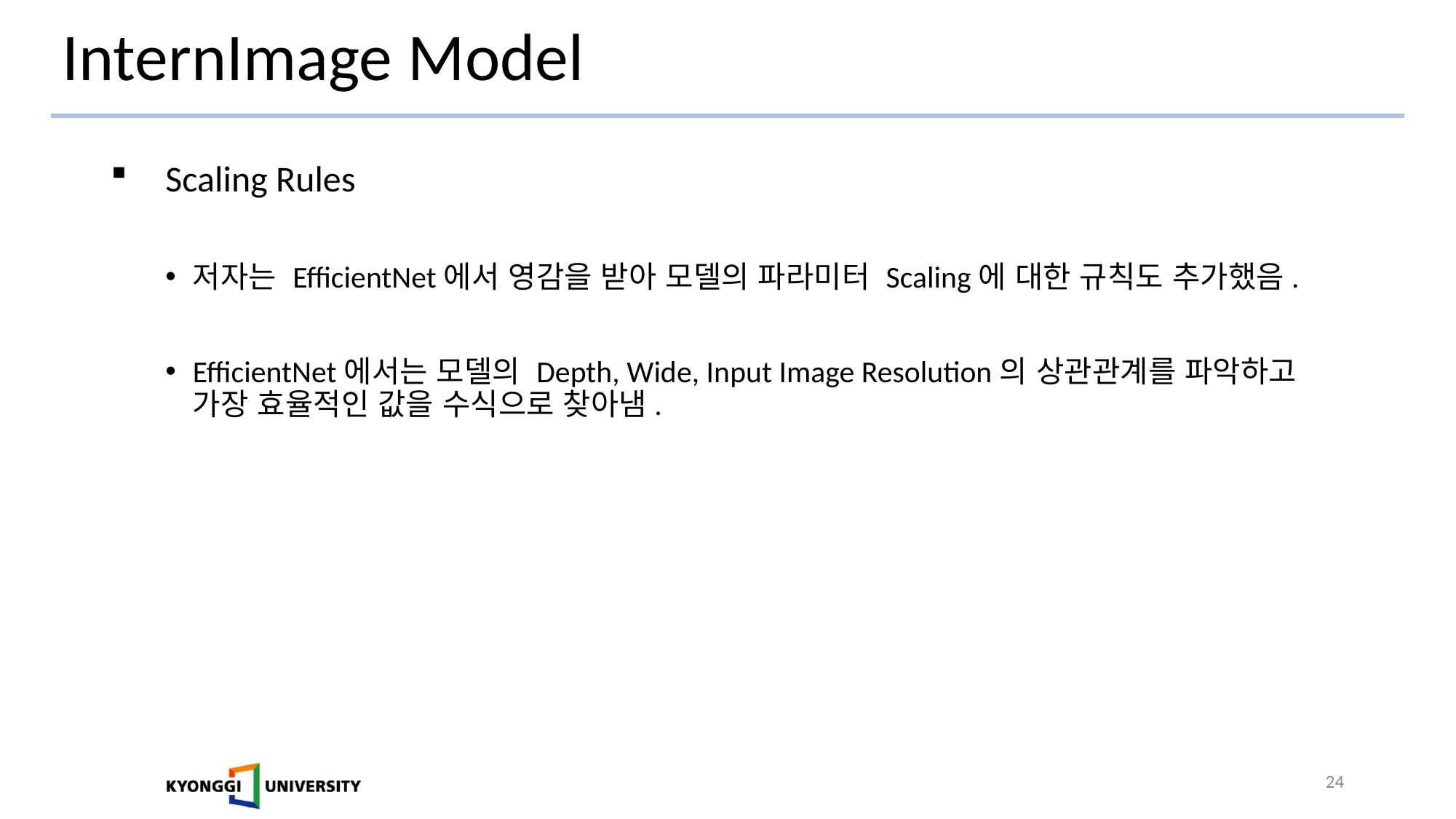

# InternImage Model
Scaling Rules

저자는 EfficientNet에서 영감을 받아 모델의 파라미터 Scaling에 대한 규칙도 추가했음.

EfficientNet에서는 모델의 Depth, Wide, Input Image Resolution의 상관관계를 파악하고 가장 효율적인 값을 수식으로 찾아냄.
24